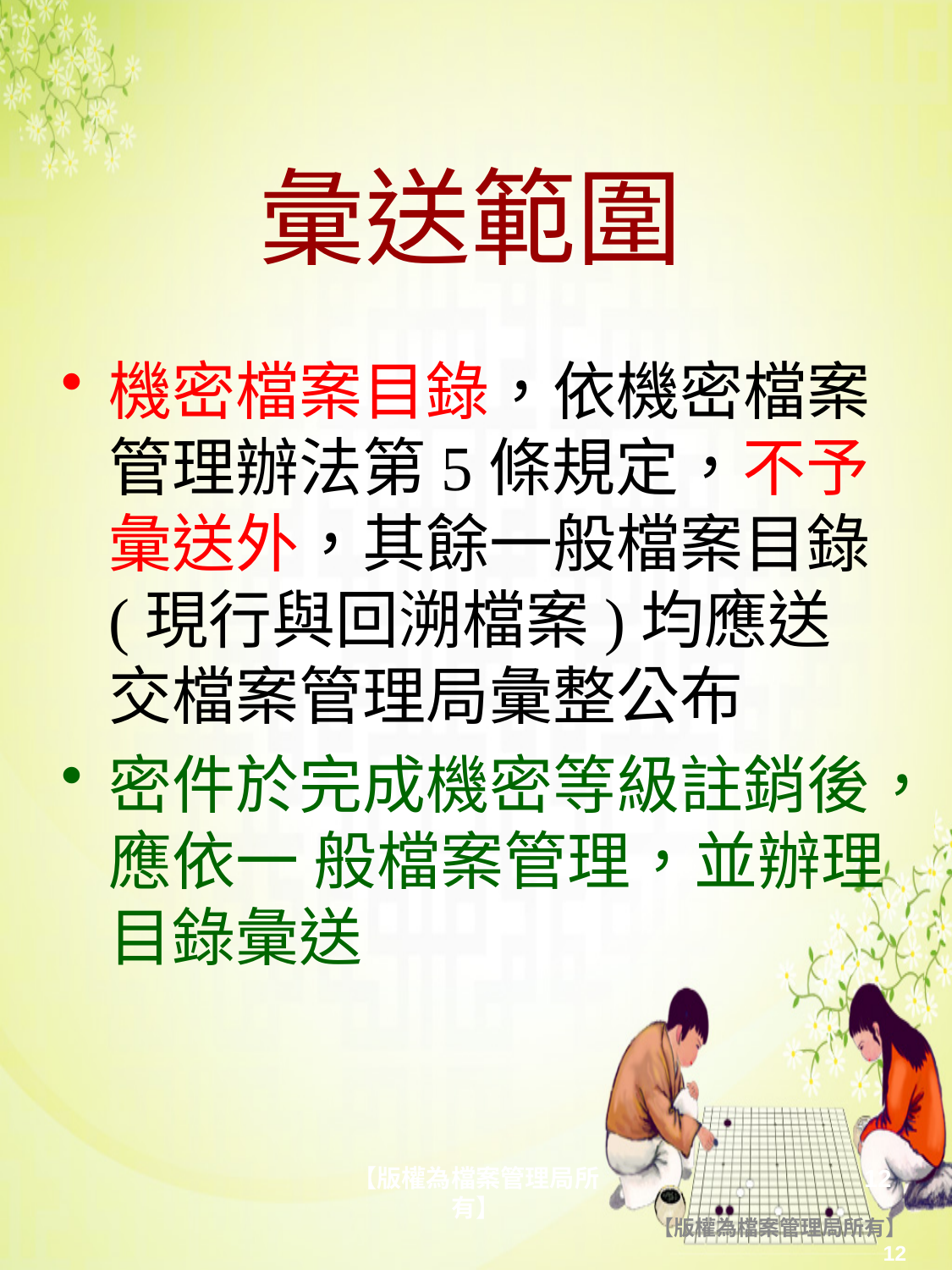

# 彙送範圍
機密檔案目錄，依機密檔案管理辦法第5條規定，不予彙送外，其餘一般檔案目錄(現行與回溯檔案)均應送交檔案管理局彙整公布
密件於完成機密等級註銷後，應依一 般檔案管理，並辦理目錄彙送

【版權為檔案管理局所有】
12
【版權為檔案管理局所有】
12